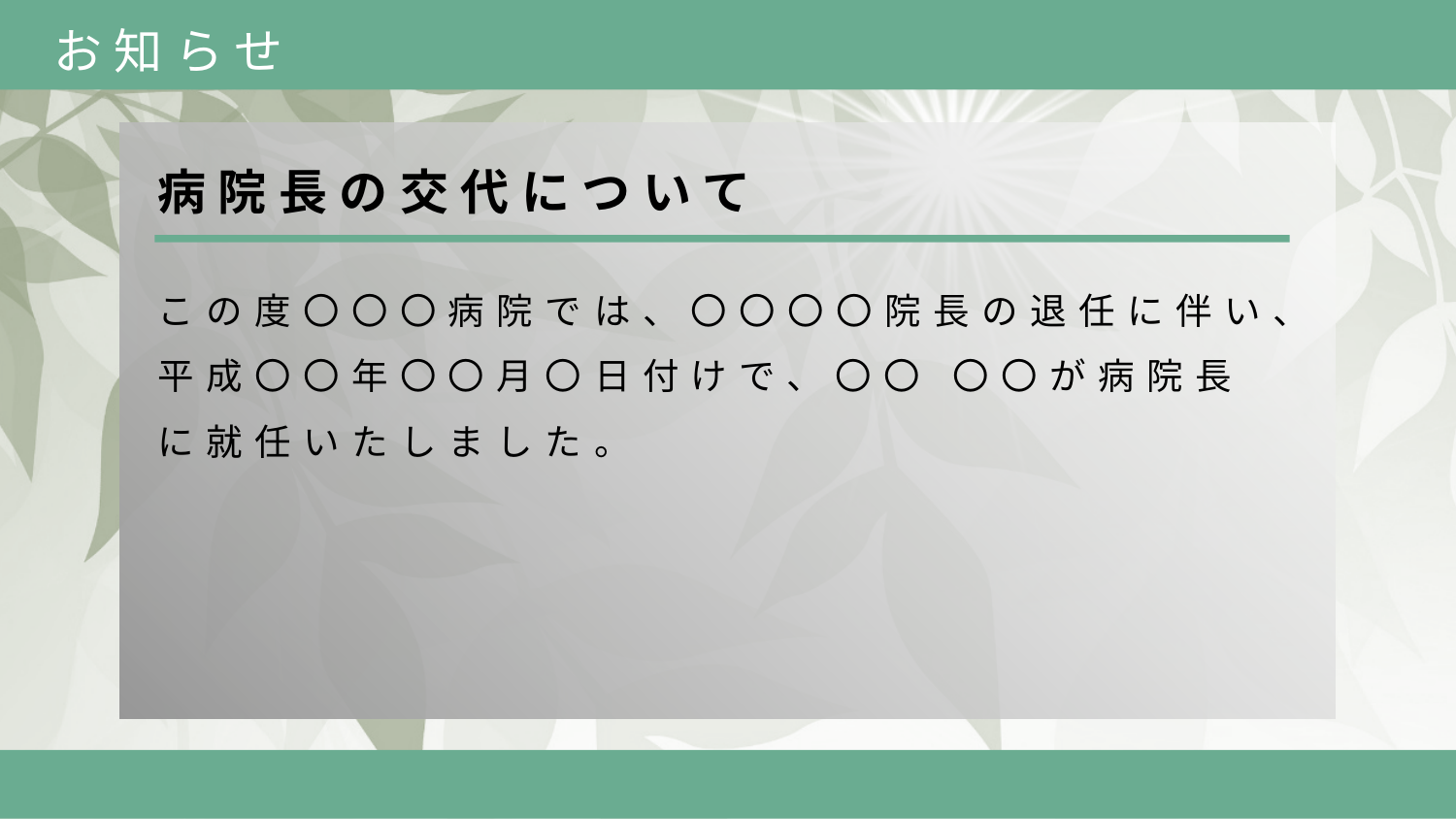

お知らせ

病院長の交代について

この度〇〇〇病院では、〇〇〇〇院長の退任に伴い、平成〇〇年〇〇月〇日付けで、〇〇 〇〇が病院長に就任いたしました。